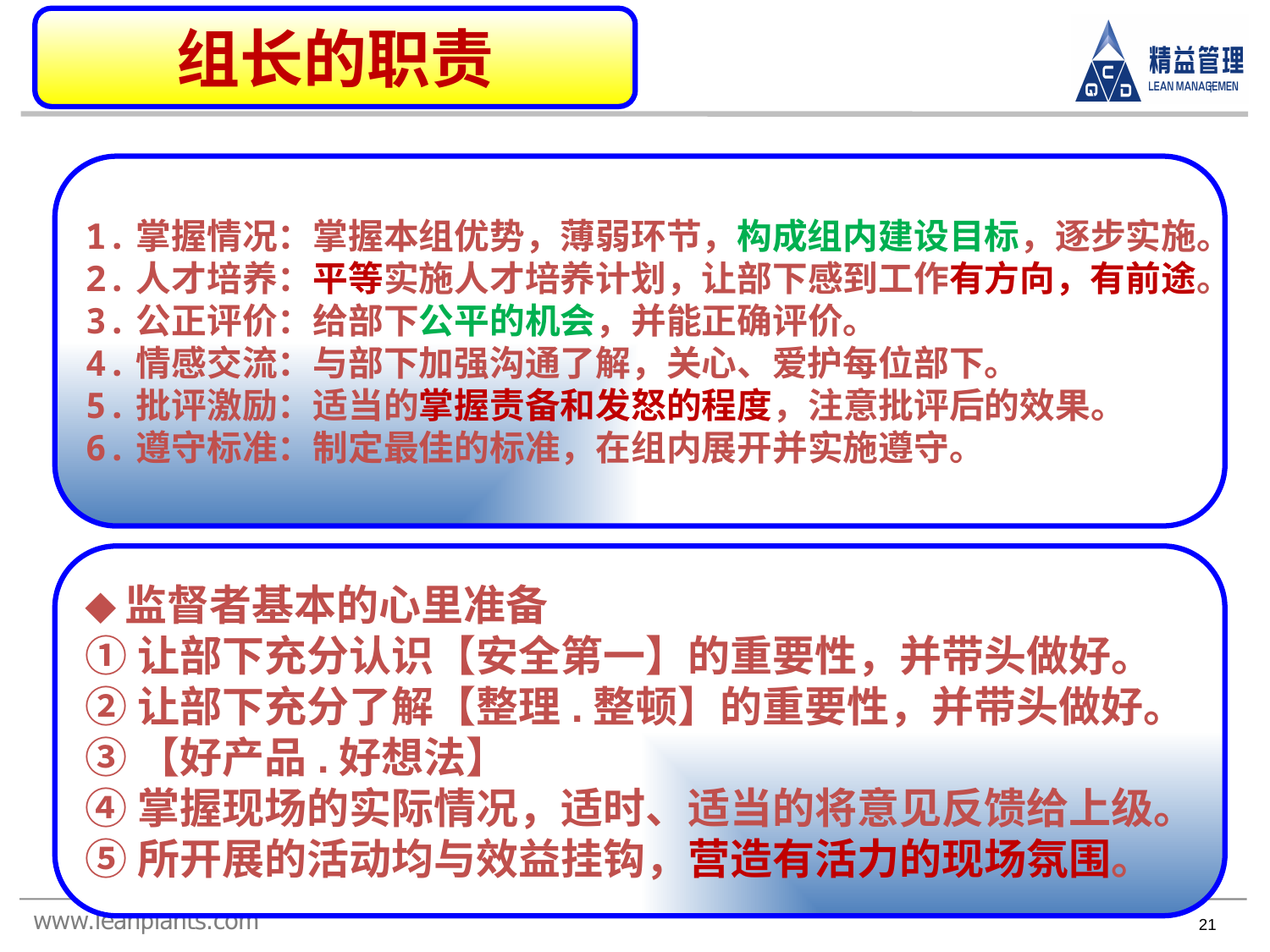

组长的职责
#
1.掌握情况：掌握本组优势，薄弱环节，构成组内建设目标，逐步实施。
2.人才培养：平等实施人才培养计划，让部下感到工作有方向，有前途。
3.公正评价：给部下公平的机会，并能正确评价。
4.情感交流：与部下加强沟通了解，关心、爱护每位部下。
5.批评激励：适当的掌握责备和发怒的程度，注意批评后的效果。
6.遵守标准：制定最佳的标准，在组内展开并实施遵守。

◆监督者基本的心里准备
①让部下充分认识【安全第一】的重要性，并带头做好。
②让部下充分了解【整理.整顿】的重要性，并带头做好。
③【好产品.好想法】
④掌握现场的实际情况，适时、适当的将意见反馈给上级。
⑤所开展的活动均与效益挂钩，营造有活力的现场氛围。